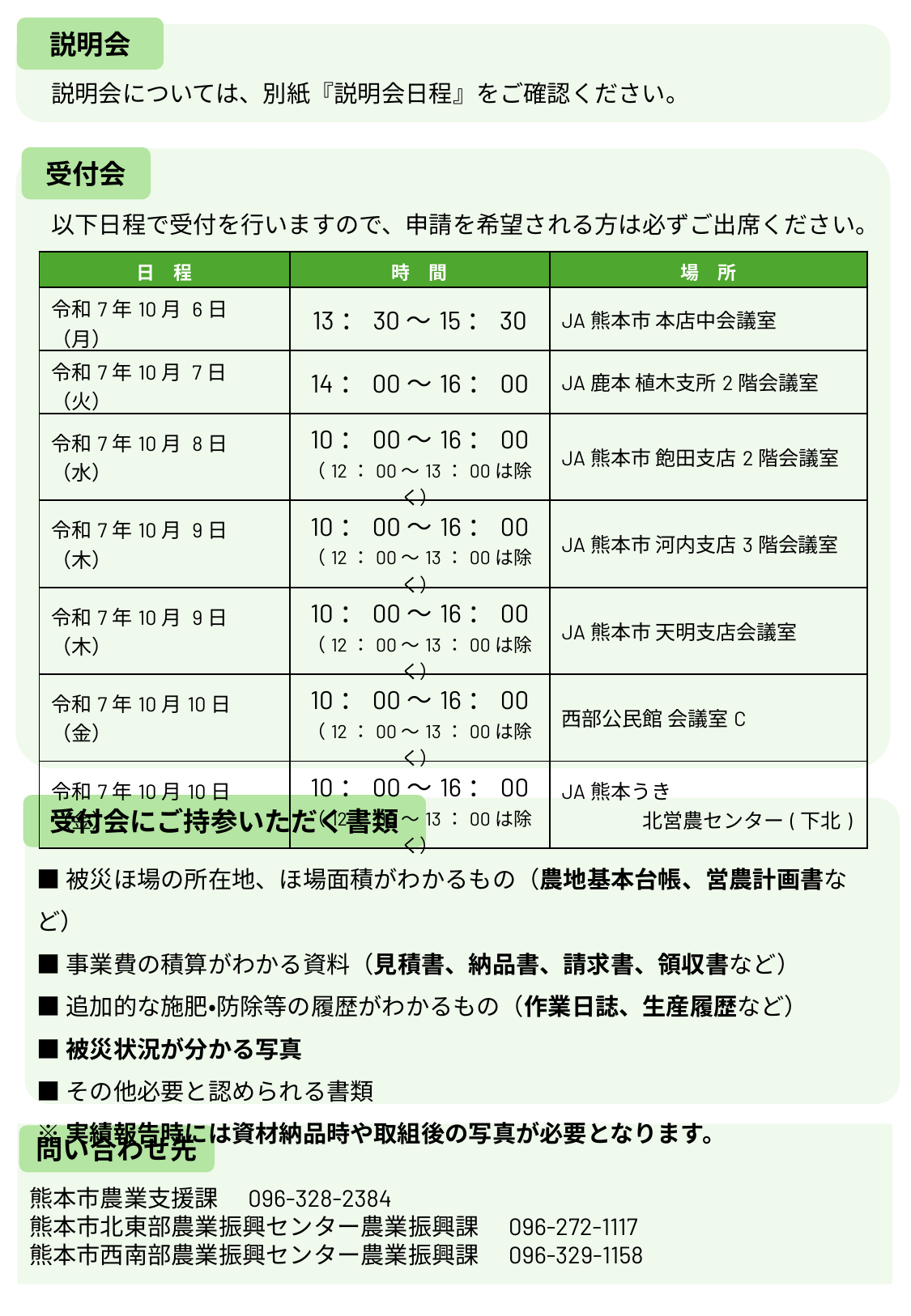

説明会については、別紙『説明会日程』をご確認ください。
説明会

受付会

　以下日程で受付を行いますので、申請を希望される方は必ずご出席ください。

| 日　程 | 時　間 | 場　所 |
| --- | --- | --- |
| 令和7年10月 6日（月） | 13：30～15：30 | JA熊本市 本店中会議室 |
| 令和7年10月 7日（火） | 14：00～16：00 | JA鹿本 植木支所2階会議室 |
| 令和7年10月 8日（水） | 10：00～16：00 （12：00～13：00は除く） | JA熊本市 飽田支店2階会議室 |
| 令和7年10月 9日（木） | 10：00～16：00 （12：00～13：00は除く） | JA熊本市 河内支店3階会議室 |
| 令和7年10月 9日（木） | 10：00～16：00 （12：00～13：00は除く） | JA熊本市 天明支店会議室 |
| 令和7年10月10日（金） | 10：00～16：00 （12：00～13：00は除く） | 西部公民館 会議室C |
| 令和7年10月10日（金） | 10：00～16：00 （12：00～13：00は除く） | JA熊本うき 　　　　北営農センター(下北) |
受付会にご持参いただく書類

■被災ほ場の所在地、ほ場面積がわかるもの（農地基本台帳、営農計画書など）
■事業費の積算がわかる資料（見積書、納品書、請求書、領収書など）
■追加的な施肥・防除等の履歴がわかるもの（作業日誌、生産履歴など）
■被災状況が分かる写真
■その他必要と認められる書類
※実績報告時には資材納品時や取組後の写真が必要となります。

問い合わせ先
熊本市農業支援課　096-328-2384
熊本市北東部農業振興センター農業振興課　096-272-1117
熊本市西南部農業振興センター農業振興課　096-329-1158